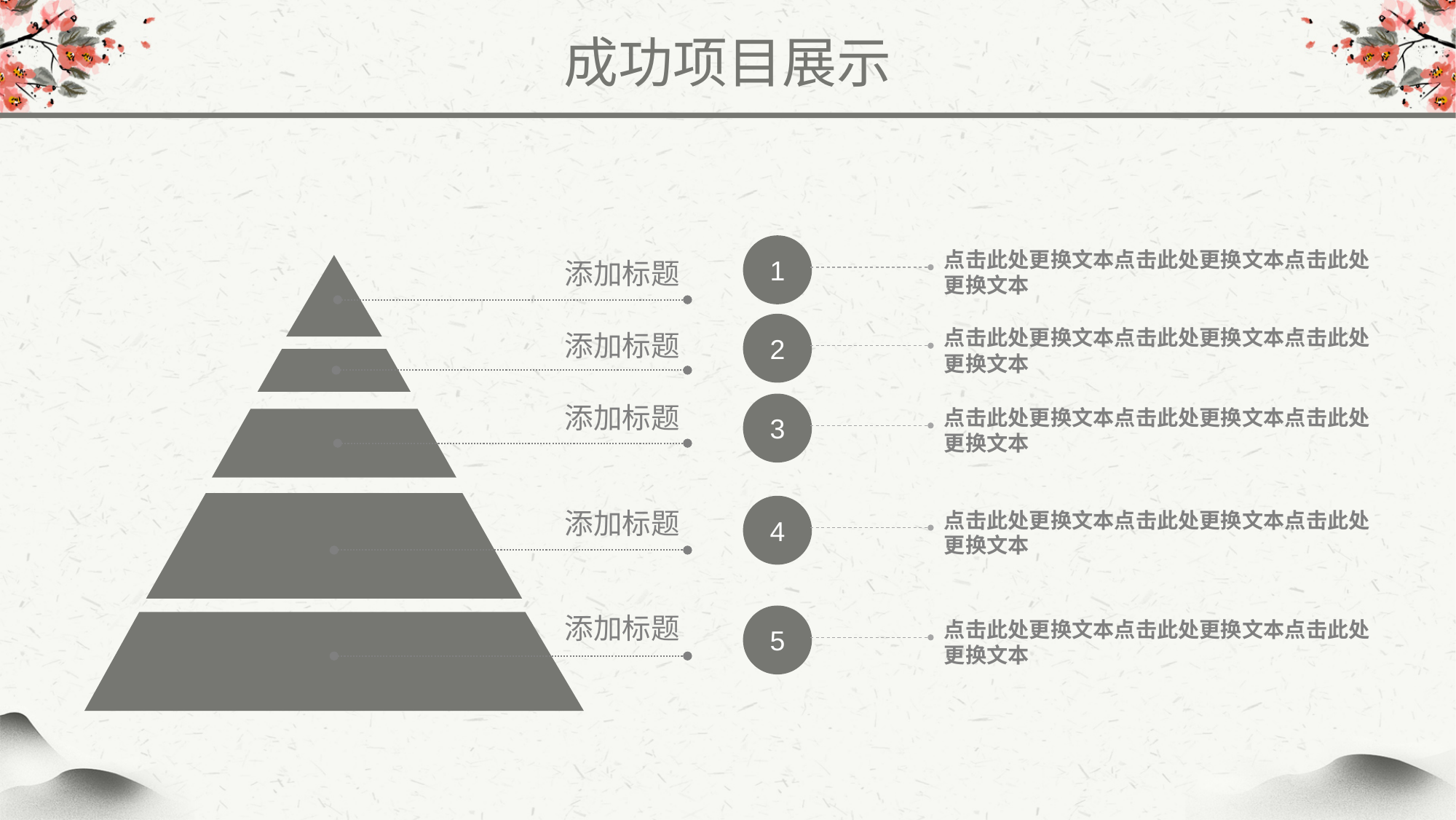

成功项目展示

1
点击此处更换文本点击此处更换文本点击此处更换文本
添加标题

添加标题

添加标题

添加标题
添加标题

2
点击此处更换文本点击此处更换文本点击此处更换文本
3
点击此处更换文本点击此处更换文本点击此处更换文本
4
点击此处更换文本点击此处更换文本点击此处更换文本
5
点击此处更换文本点击此处更换文本点击此处更换文本